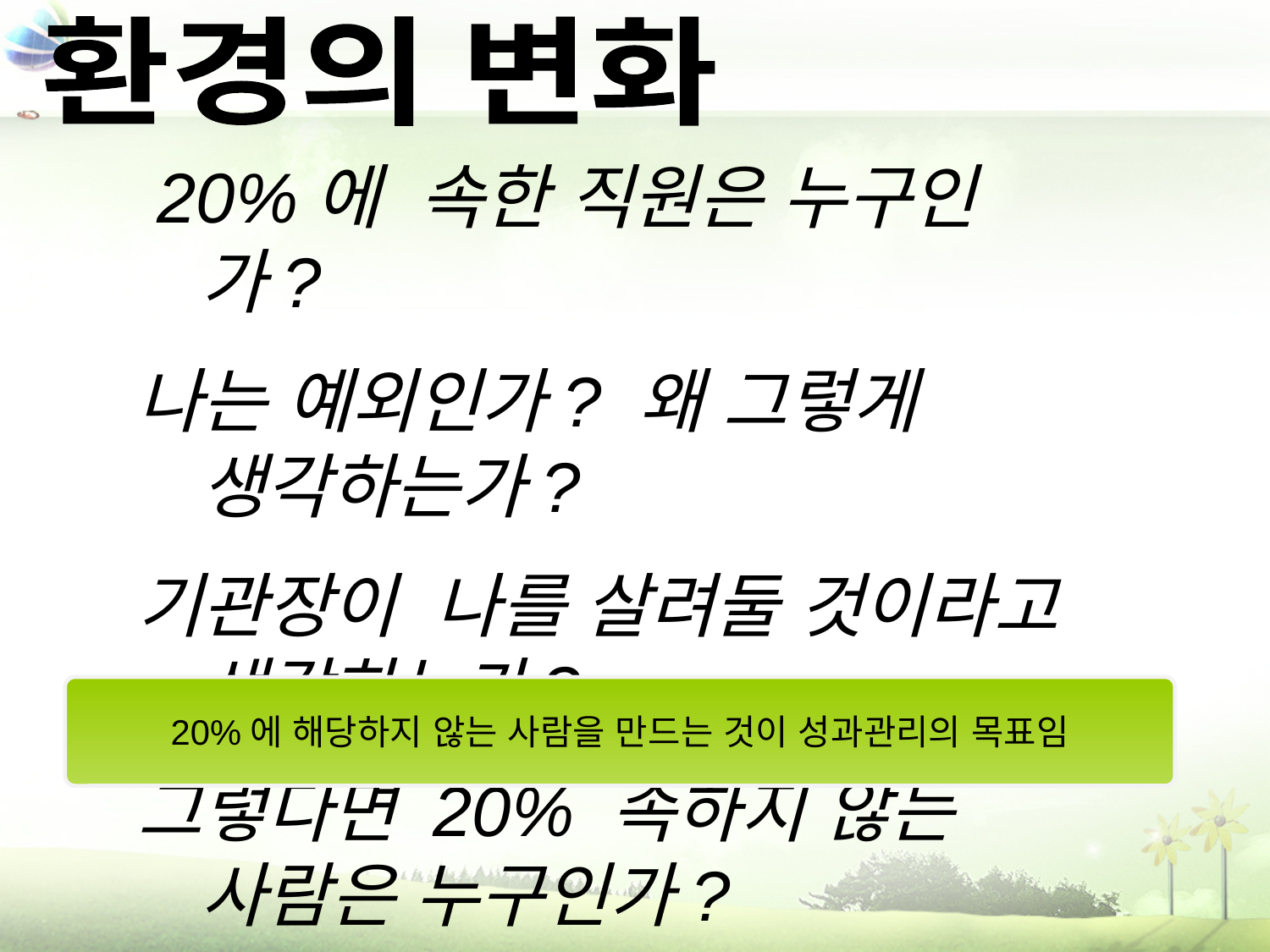

환경의 변화
 20%에  속한 직원은 누구인가?
나는 예외인가? 왜 그렇게 생각하는가?
기관장이  나를 살려둘 것이라고 생각하는가?
그렇다면 20% 속하지 않는 사람은 누구인가?
20%에 해당하지 않는 사람을 만드는 것이 성과관리의 목표임